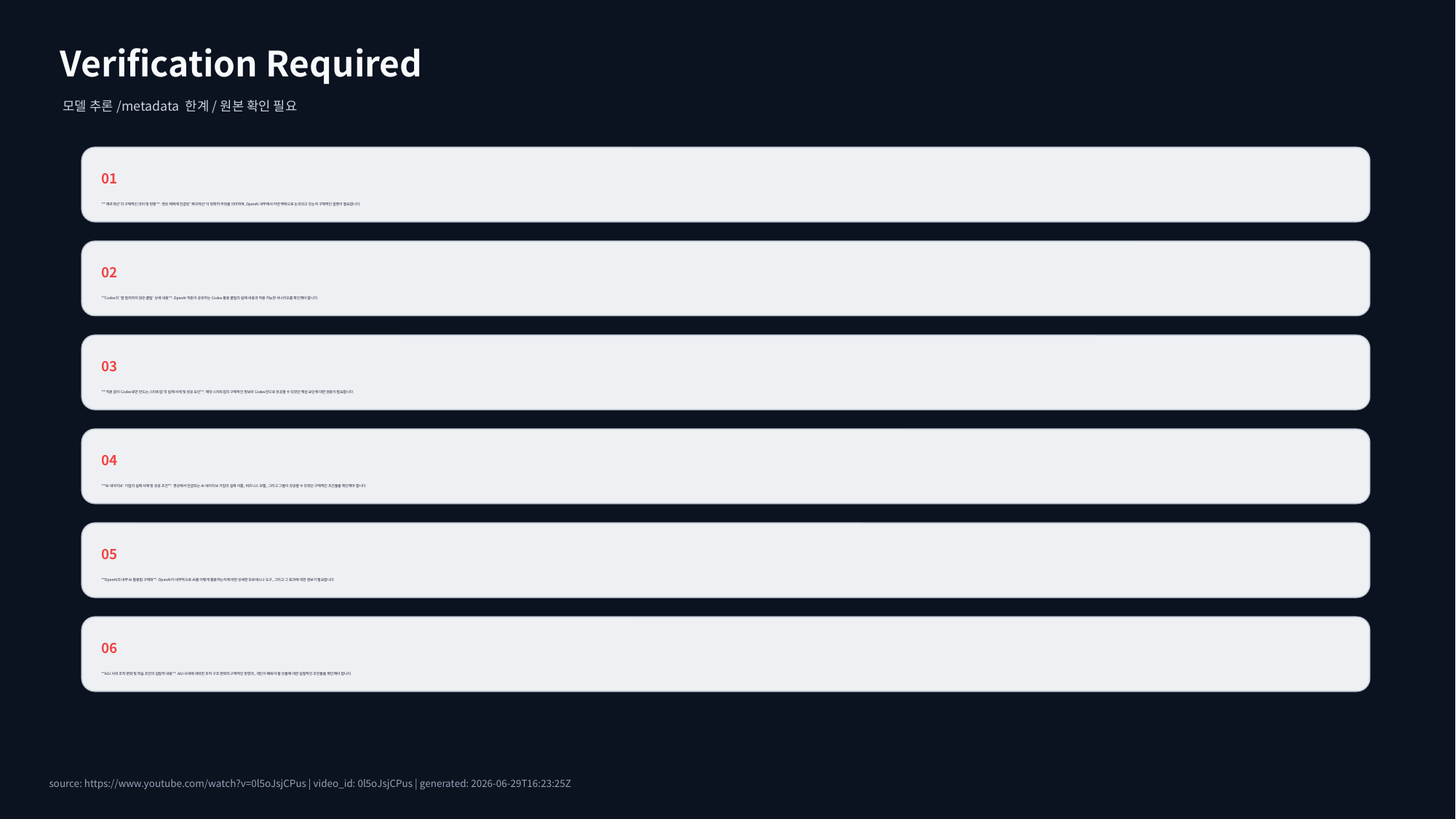

Verification Required
모델 추론/metadata 한계/원본 확인 필요

01
**'재귀개선'의 구체적인 의미 및 현황**: 영상 제목에 언급된 '재귀개선'이 정확히 무엇을 의미하며, OpenAI 내부에서 어떤 맥락으로 논의되고 있는지 구체적인 설명이 필요합니다.

02
**Codex의 '잘 알려지지 않은 꿀팁' 상세 내용**: OpenAI 직원이 공유하는 Codex 활용 꿀팁의 실제 내용과 적용 가능한 시나리오를 확인해야 합니다.

03
**'직원 없이 Codex로만 만드는 스타트업'의 실제 사례 및 성공 요인**: 해당 스타트업의 구체적인 정보와 Codex만으로 성공할 수 있었던 핵심 요인에 대한 검증이 필요합니다.

04
**'AI 네이티브' 기업의 실제 사례 및 성공 조건**: 영상에서 언급되는 AI 네이티브 기업의 실제 이름, 비즈니스 모델, 그리고 그들이 성공할 수 있었던 구체적인 조건들을 확인해야 합니다.

05
**OpenAI의 내부 AI 활용법 구체화**: OpenAI가 내부적으로 AI를 어떻게 활용하는지에 대한 상세한 프로세스나 도구, 그리고 그 효과에 대한 정보가 필요합니다.

06
**AGI 시대 조직 변화 및 학습 조언의 실질적 내용**: AGI 시대에 대비한 조직 구조 변화의 구체적인 방향과, 개인이 배워야 할 것들에 대한 실질적인 조언들을 확인해야 합니다.
source: https://www.youtube.com/watch?v=0l5oJsjCPus | video_id: 0l5oJsjCPus | generated: 2026-06-29T16:23:25Z